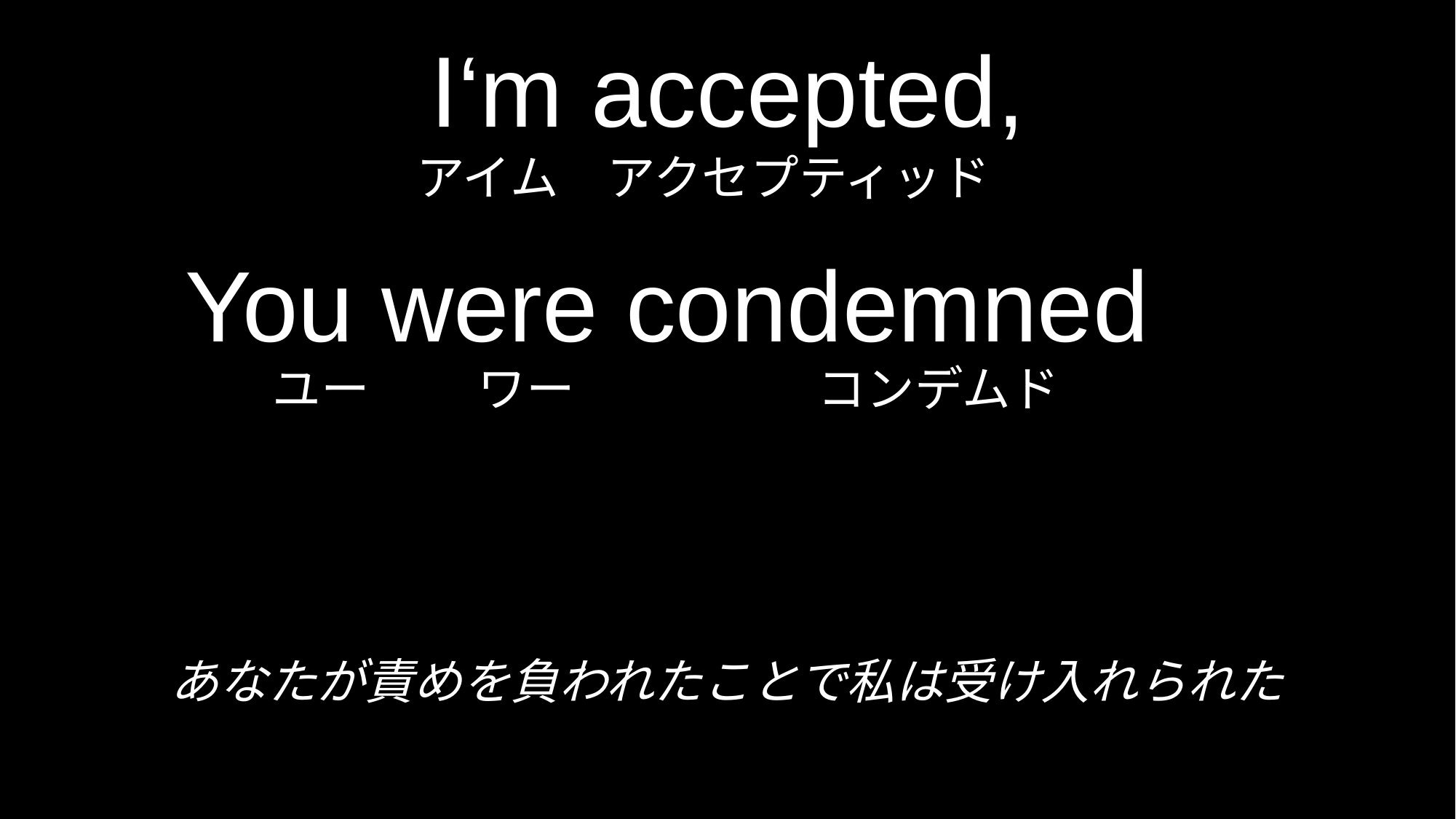

# I‘m accepted, アイム　アクセプティッド　 You were condemned
ユー　　 ワー　　　　　コンデムド
あなたが責めを負われたことで私は受け入れられた